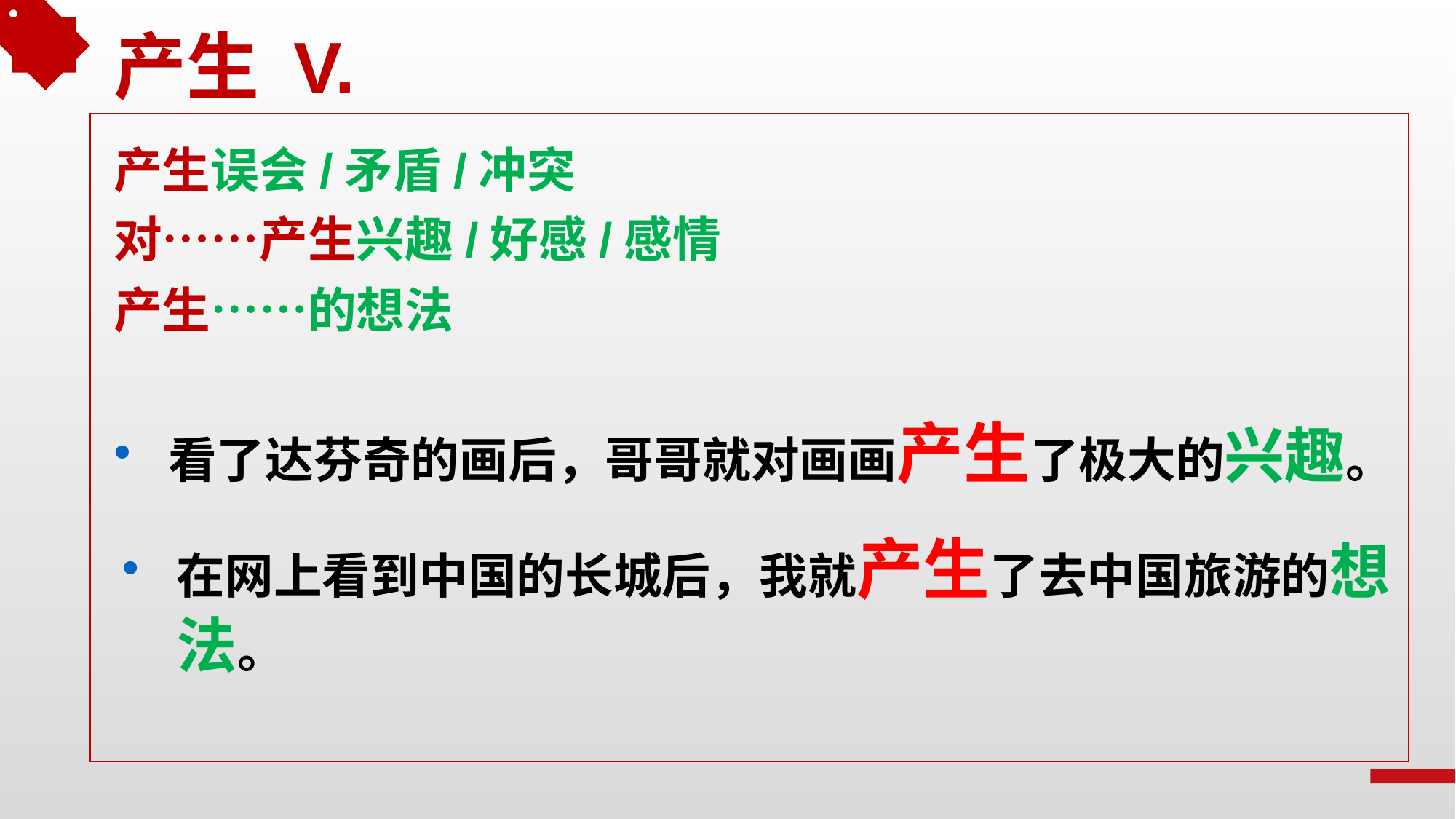

产生 V.

产生误会/矛盾/冲突
对……产生兴趣/好感/感情
产生……的想法
看了达芬奇的画后，哥哥就对画画产生了极大的兴趣。
在网上看到中国的长城后，我就产生了去中国旅游的想法。